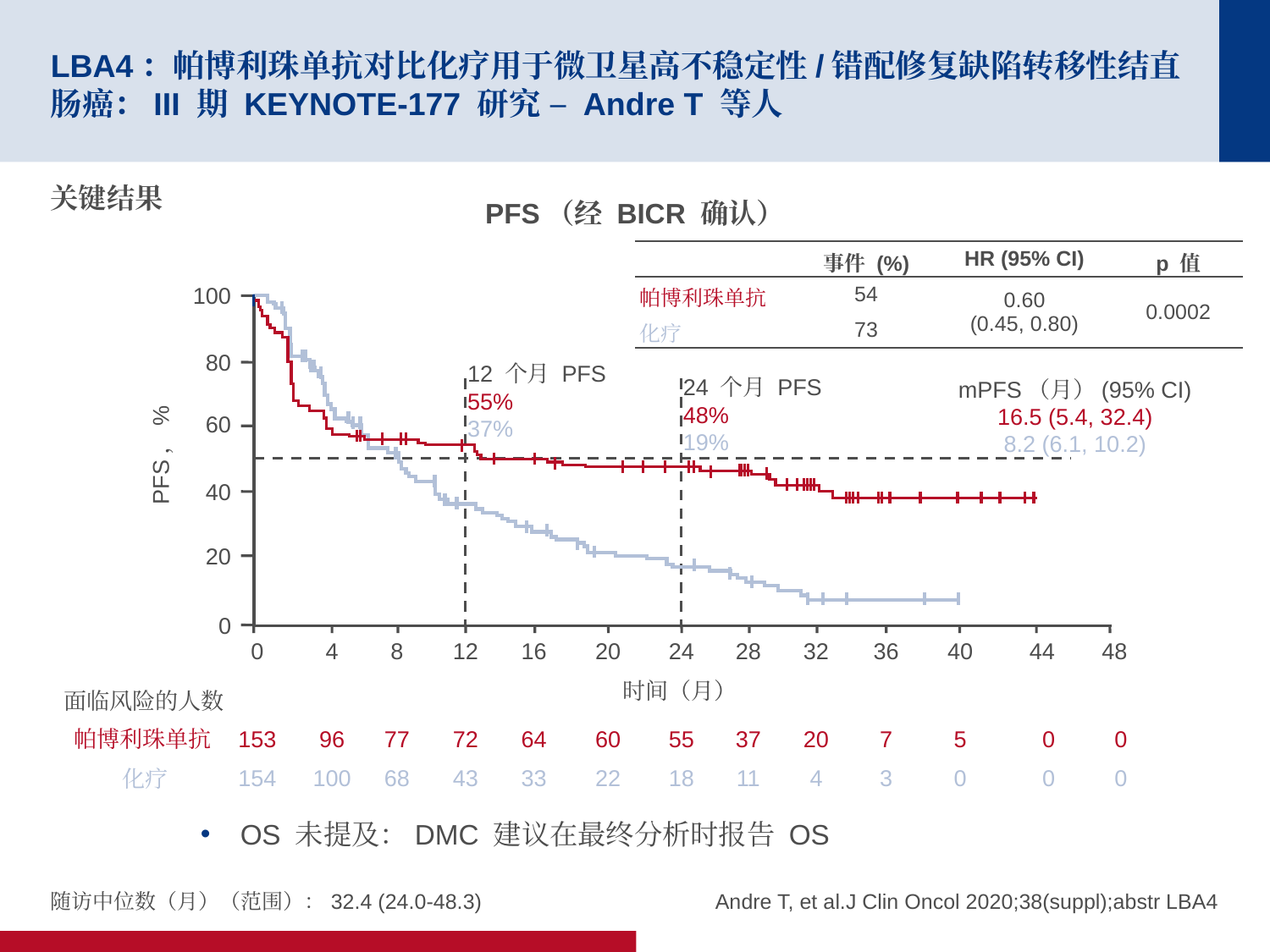

# LBA4：帕博利珠单抗对比化疗用于微卫星高不稳定性/错配修复缺陷转移性结直肠癌：III 期 KEYNOTE-177 研究 – Andre T 等人
关键结果

PFS（经 BICR 确认）
|  | 事件 (%) | HR (95% CI) | p 值 |
| --- | --- | --- | --- |
| 帕博利珠单抗 | 54 | 0.60 (0.45, 0.80) | 0.0002 |
| 化疗 | 73 |  |  |
100

80
12 个月 PFS
55%
37%

24 个月 PFS
48%
19%
mPFS（月）(95% CI)
16.5 (5.4, 32.4)
8.2 (6.1, 10.2)
60

PFS，%
40

20

0

0
4
8
12
16
20
24
28
32
36
40
44
48
时间（月）
面临风险的人数
帕博利珠单抗
153
96
77
72
64
60
55
37
20
7
5
0
0
化疗
154
100
68
43
33
22
18
11
4
3
0
0
0
OS 未提及：DMC 建议在最终分析时报告 OS
随访中位数（月）（范围）：32.4 (24.0-48.3)
Andre T, et al.J Clin Oncol 2020;38(suppl);abstr LBA4